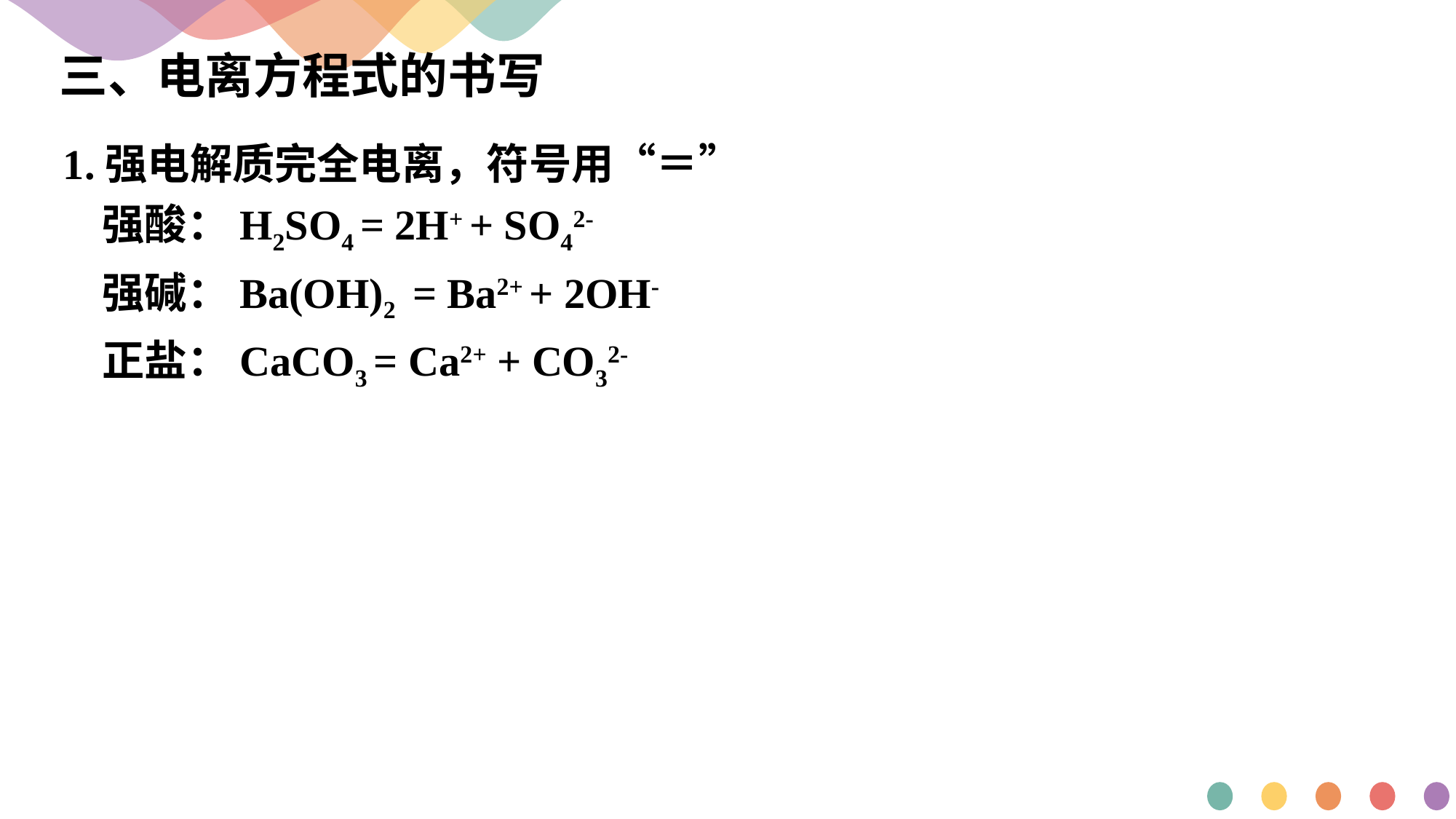

三、电离方程式的书写
1.强电解质完全电离，符号用“＝”
   强酸：H2SO4 = 2H+ + SO42-
   强碱：Ba(OH)2  = Ba2+ + 2OH-
   正盐：CaCO3 = Ca2+ + CO32-